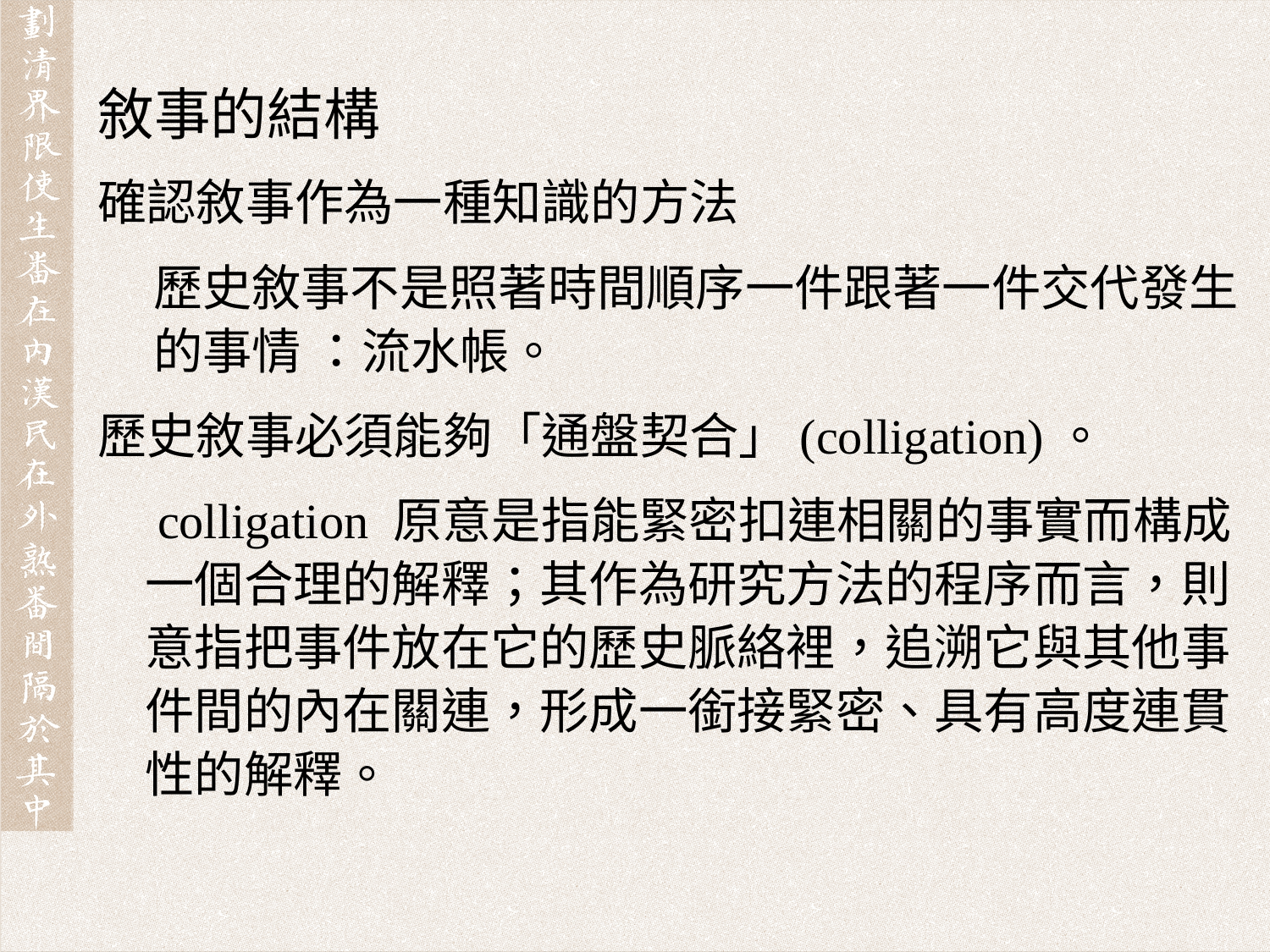

敘事的結構
確認敘事作為一種知識的方法
歷史敘事不是照著時間順序一件跟著一件交代發生的事情 ：流水帳。
歷史敘事必須能夠「通盤契合」(colligation)。
	 colligation 原意是指能緊密扣連相關的事實而構成一個合理的解釋；其作為研究方法的程序而言，則意指把事件放在它的歷史脈絡裡，追溯它與其他事件間的內在關連，形成一銜接緊密、具有高度連貫性的解釋。